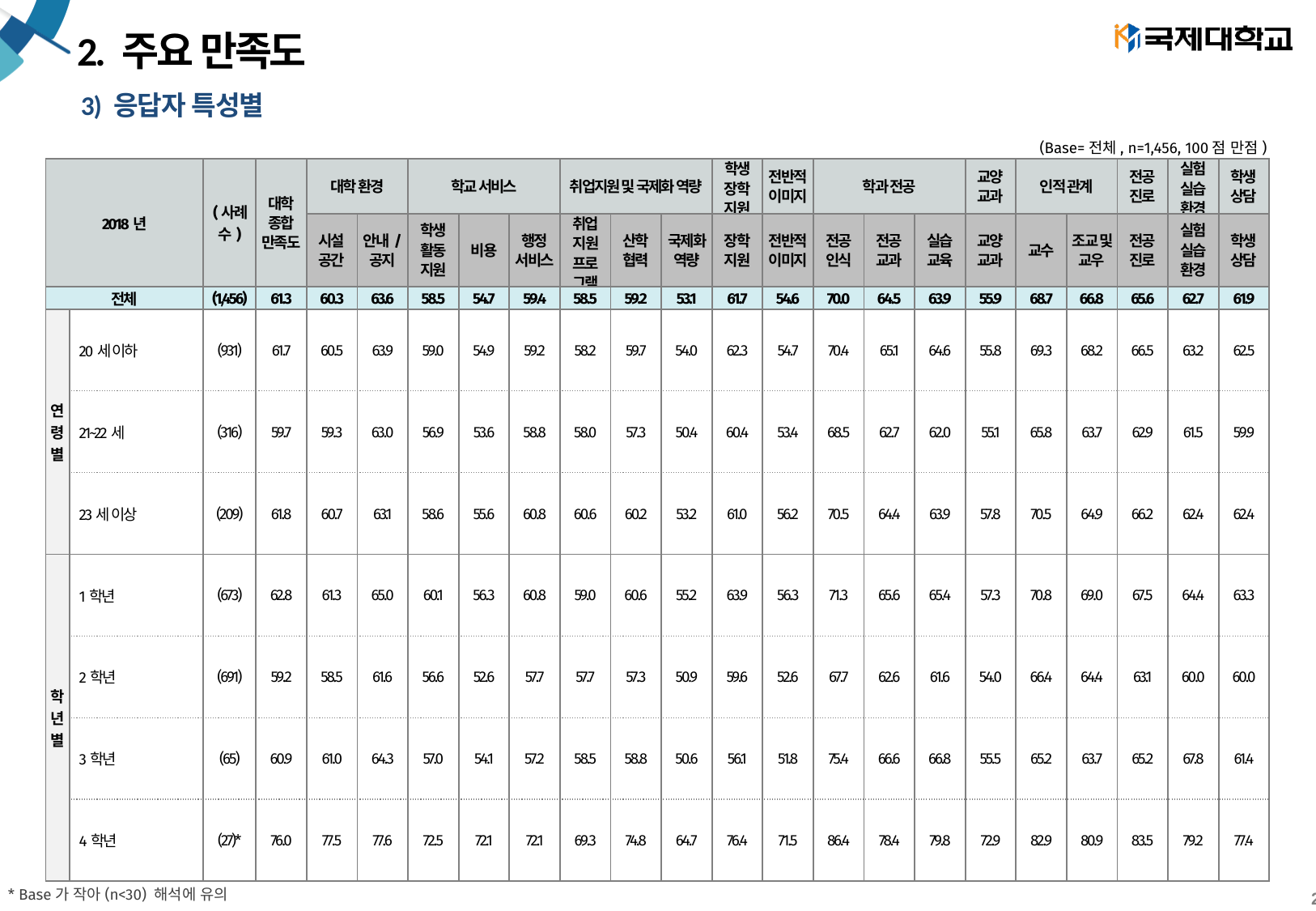

# 2. 주요 만족도
3) 응답자 특성별
(Base=전체, n=1,456, 100점 만점)
| 2018년 |  | (사례수) | 대학 종합 만족도 | 대학 환경 |  | 학교 서비스 |  |  | 취업지원 및 국제화 역량 |  |  | 학생 장학 지원 | 전반적 이미지 | 학과 전공 |  |  | 교양 교과 | 인적 관계 |  | 전공 진로 | 실험 실습 환경 | 학생 상담 |
| --- | --- | --- | --- | --- | --- | --- | --- | --- | --- | --- | --- | --- | --- | --- | --- | --- | --- | --- | --- | --- | --- | --- |
|  |  |  |  | 시설 공간 | 안내/ 공지 | 학생 활동 지원 | 비용 | 행정 서비스 | 취업 지원 프로 그램 | 산학 협력 | 국제화 역량 | 장학 지원 | 전반적 이미지 | 전공 인식 | 전공 교과 | 실습 교육 | 교양 교과 | 교수 | 조교 및 교우 | 전공 진로 | 실험 실습 환경 | 학생 상담 |
| 전체 |  | (1,456) | 61.3 | 60.3 | 63.6 | 58.5 | 54.7 | 59.4 | 58.5 | 59.2 | 53.1 | 61.7 | 54.6 | 70.0 | 64.5 | 63.9 | 55.9 | 68.7 | 66.8 | 65.6 | 62.7 | 61.9 |
| 연 령 별 | 20세 이하 | (931) | 61.7 | 60.5 | 63.9 | 59.0 | 54.9 | 59.2 | 58.2 | 59.7 | 54.0 | 62.3 | 54.7 | 70.4 | 65.1 | 64.6 | 55.8 | 69.3 | 68.2 | 66.5 | 63.2 | 62.5 |
|  | 21~22세 | (316) | 59.7 | 59.3 | 63.0 | 56.9 | 53.6 | 58.8 | 58.0 | 57.3 | 50.4 | 60.4 | 53.4 | 68.5 | 62.7 | 62.0 | 55.1 | 65.8 | 63.7 | 62.9 | 61.5 | 59.9 |
|  | 23세 이상 | (209) | 61.8 | 60.7 | 63.1 | 58.6 | 55.6 | 60.8 | 60.6 | 60.2 | 53.2 | 61.0 | 56.2 | 70.5 | 64.4 | 63.9 | 57.8 | 70.5 | 64.9 | 66.2 | 62.4 | 62.4 |
| 학 년 별 | 1학년 | (673) | 62.8 | 61.3 | 65.0 | 60.1 | 56.3 | 60.8 | 59.0 | 60.6 | 55.2 | 63.9 | 56.3 | 71.3 | 65.6 | 65.4 | 57.3 | 70.8 | 69.0 | 67.5 | 64.4 | 63.3 |
|  | 2학년 | (691) | 59.2 | 58.5 | 61.6 | 56.6 | 52.6 | 57.7 | 57.7 | 57.3 | 50.9 | 59.6 | 52.6 | 67.7 | 62.6 | 61.6 | 54.0 | 66.4 | 64.4 | 63.1 | 60.0 | 60.0 |
|  | 3학년 | (65) | 60.9 | 61.0 | 64.3 | 57.0 | 54.1 | 57.2 | 58.5 | 58.8 | 50.6 | 56.1 | 51.8 | 75.4 | 66.6 | 66.8 | 55.5 | 65.2 | 63.7 | 65.2 | 67.8 | 61.4 |
|  | 4학년 | (27)\* | 76.0 | 77.5 | 77.6 | 72.5 | 72.1 | 72.1 | 69.3 | 74.8 | 64.7 | 76.4 | 71.5 | 86.4 | 78.4 | 79.8 | 72.9 | 82.9 | 80.9 | 83.5 | 79.2 | 77.4 |
* Base가 작아(n<30) 해석에 유의